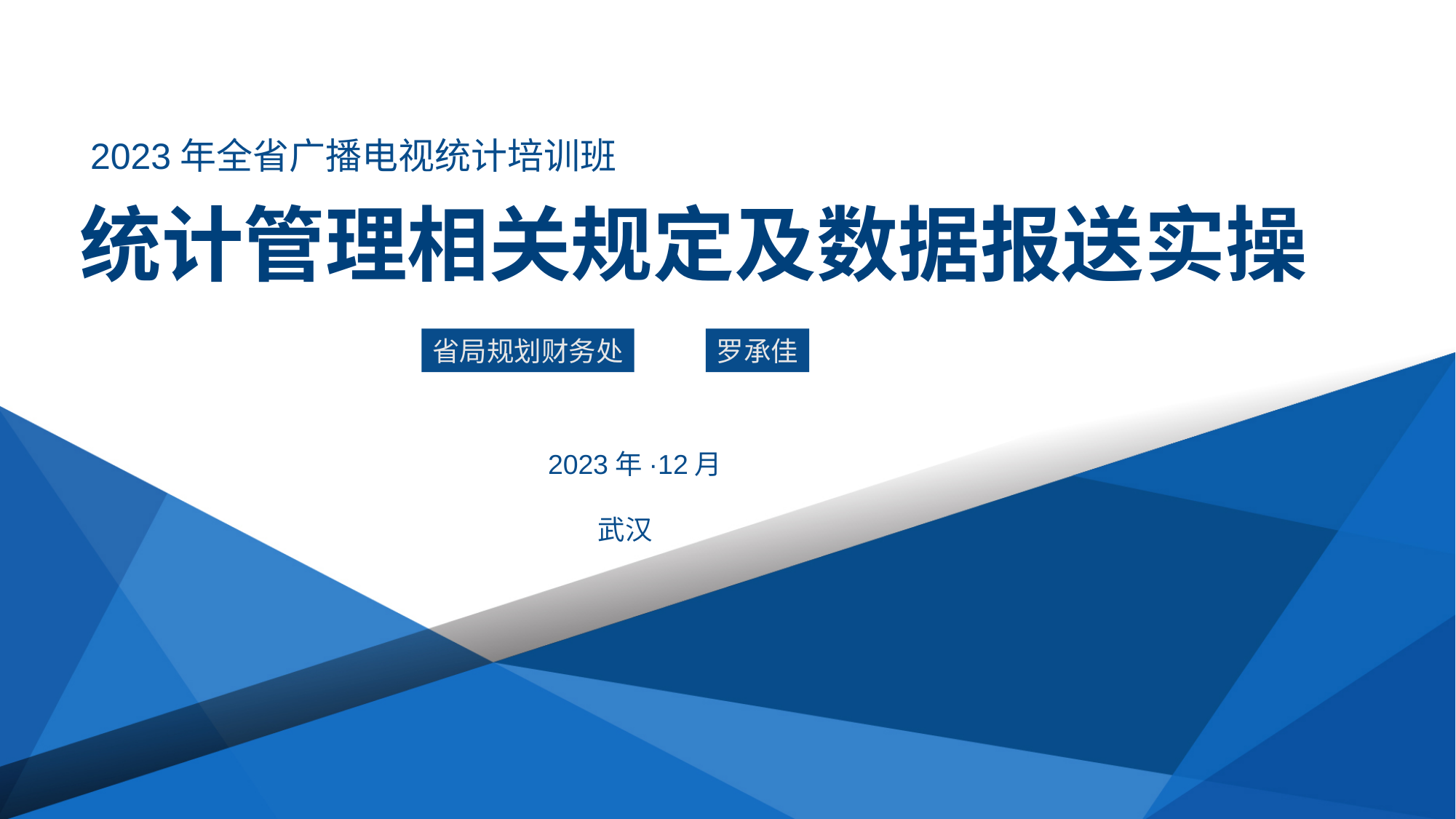

2023年全省广播电视统计培训班
统计管理相关规定及数据报送实操
省局规划财务处
罗承佳
2023年·12月

       武汉